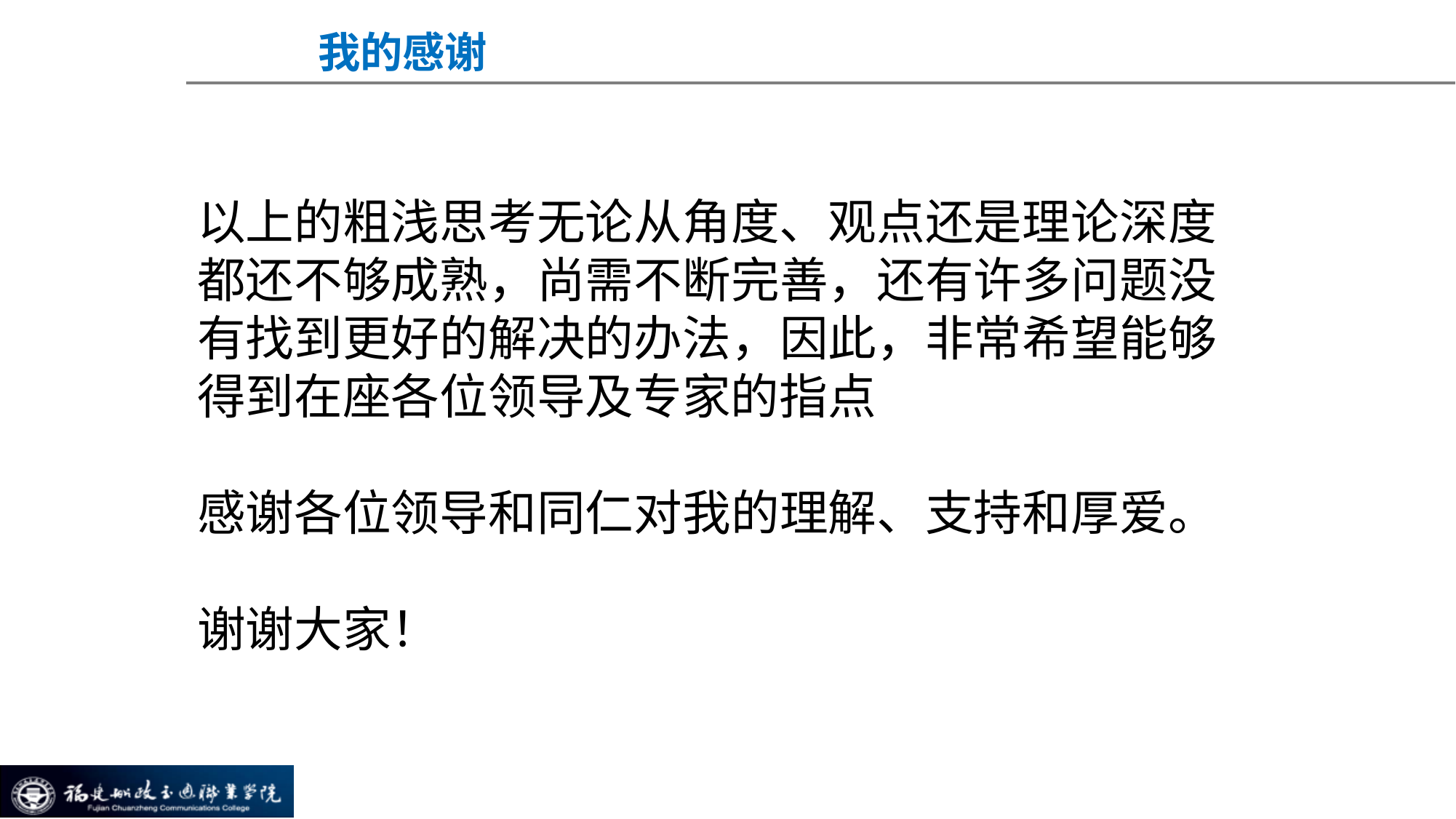

我的感谢
以上的粗浅思考无论从角度、观点还是理论深度都还不够成熟，尚需不断完善，还有许多问题没有找到更好的解决的办法，因此，非常希望能够得到在座各位领导及专家的指点

感谢各位领导和同仁对我的理解、支持和厚爱。

谢谢大家！